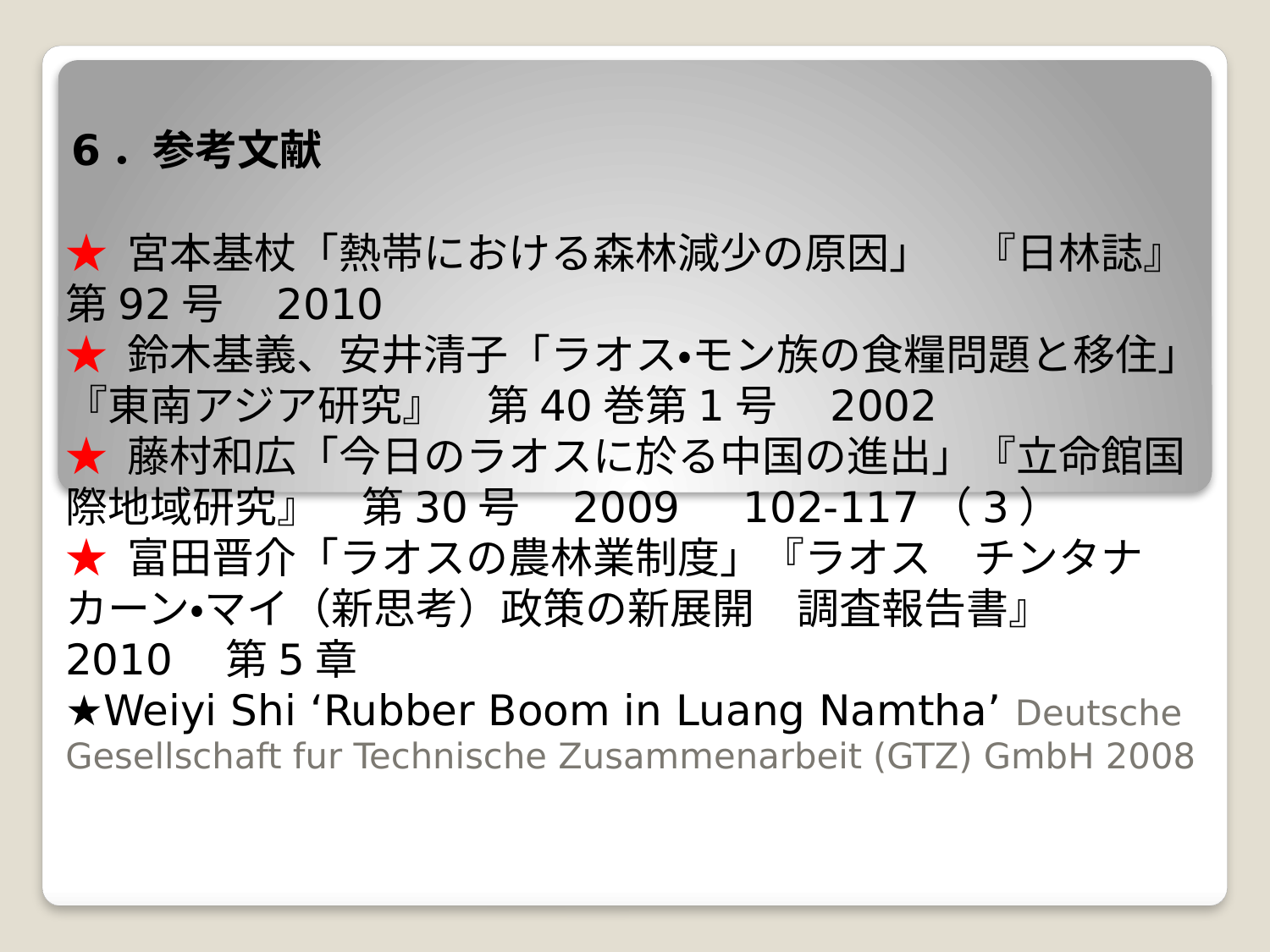

# 6．参考文献
★ 宮本基杖「熱帯における森林減少の原因」　『日林誌』第92号　2010
★ 鈴木基義、安井清子「ラオス・モン族の食糧問題と移住」『東南アジア研究』　第40巻第1号　2002
★ 藤村和広「今日のラオスに於る中国の進出」『立命館国際地域研究』　第30号　2009　102‐117（3）
★ 富田晋介「ラオスの農林業制度」『ラオス　チンタナカーン・マイ（新思考）政策の新展開　調査報告書』　2010　第5章
★Weiyi Shi ‘Rubber Boom in Luang Namtha’ Deutsche Gesellschaft fur Technische Zusammenarbeit (GTZ) GmbH 2008